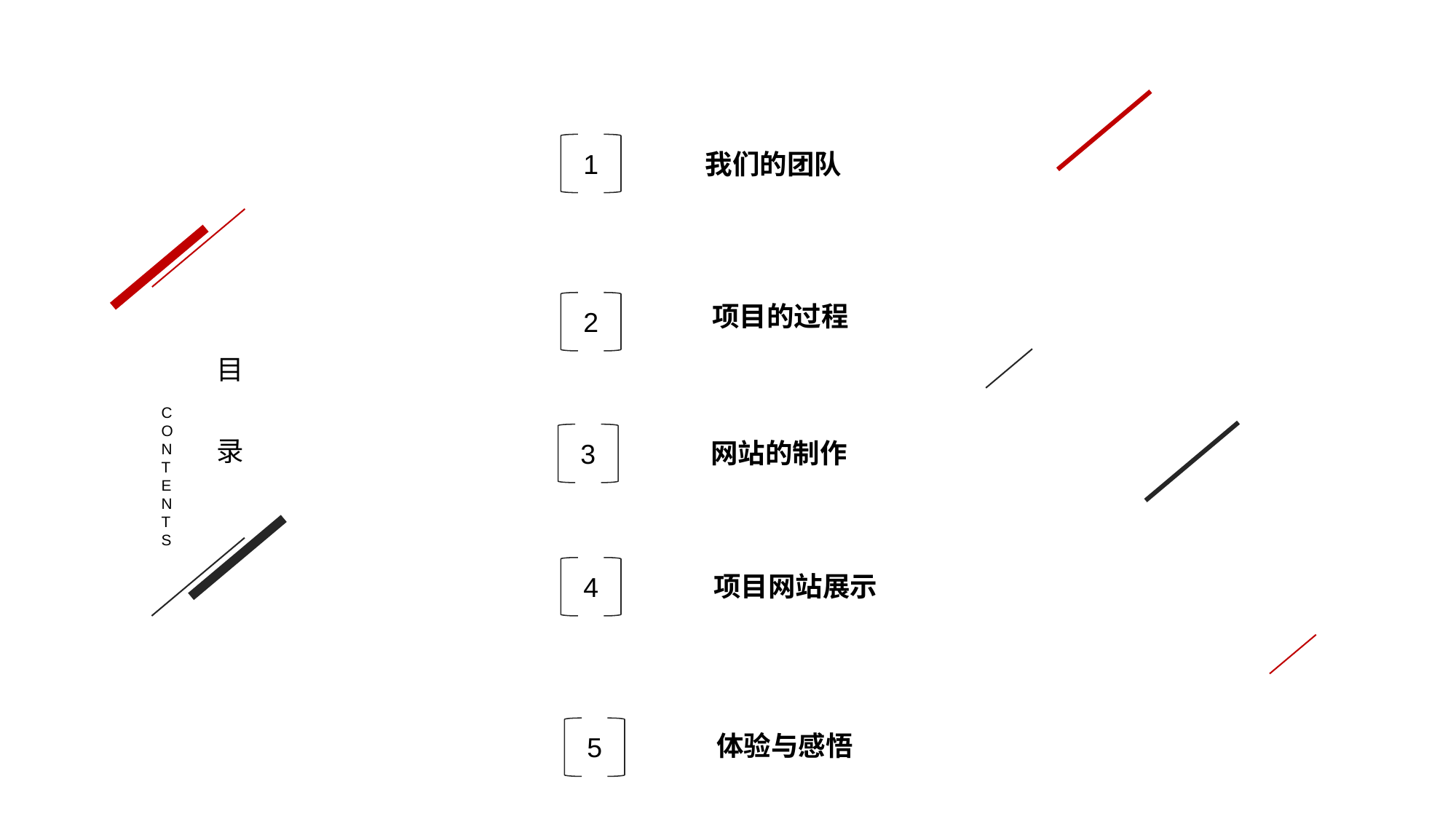

1
我们的团队

项目的过程
2
目
录
CONTENTS

网站的制作
3

项目网站展示
4

体验与感悟
5